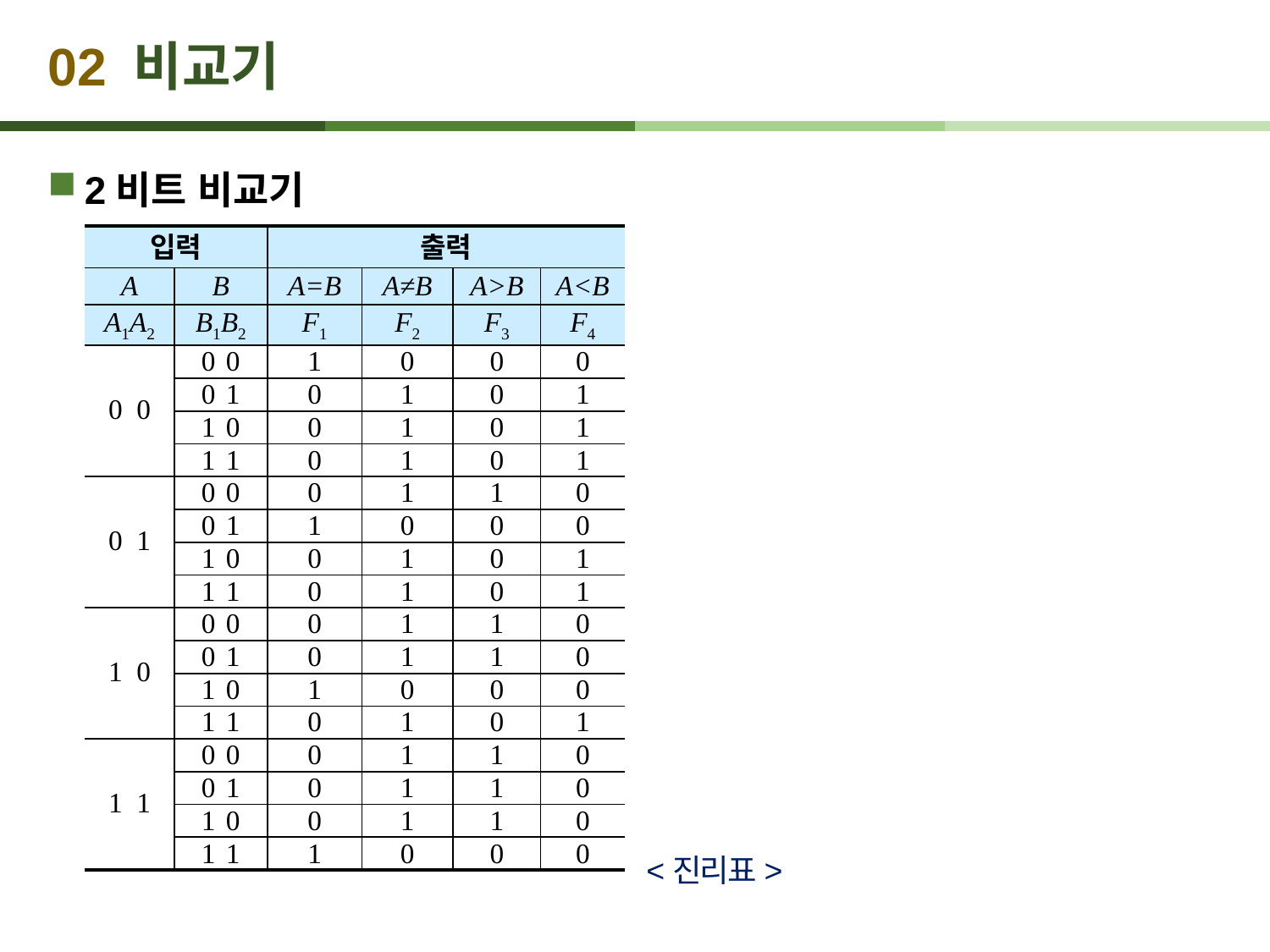

# 02 비교기
2비트 비교기

| 입력 |  | 출력 |  |  |  |
| --- | --- | --- | --- | --- | --- |
| A | B | A=B | A≠B | A>B | A<B |
| A1A2 | B1B2 | F1 | F2 | F3 | F4 |
| 0 0 | 0 0 | 1 | 0 | 0 | 0 |
|  | 0 1 | 0 | 1 | 0 | 1 |
|  | 1 0 | 0 | 1 | 0 | 1 |
|  | 1 1 | 0 | 1 | 0 | 1 |
| 0 1 | 0 0 | 0 | 1 | 1 | 0 |
|  | 0 1 | 1 | 0 | 0 | 0 |
|  | 1 0 | 0 | 1 | 0 | 1 |
|  | 1 1 | 0 | 1 | 0 | 1 |
| 1 0 | 0 0 | 0 | 1 | 1 | 0 |
|  | 0 1 | 0 | 1 | 1 | 0 |
|  | 1 0 | 1 | 0 | 0 | 0 |
|  | 1 1 | 0 | 1 | 0 | 1 |
| 1 1 | 0 0 | 0 | 1 | 1 | 0 |
|  | 0 1 | 0 | 1 | 1 | 0 |
|  | 1 0 | 0 | 1 | 1 | 0 |
|  | 1 1 | 1 | 0 | 0 | 0 |
<진리표>